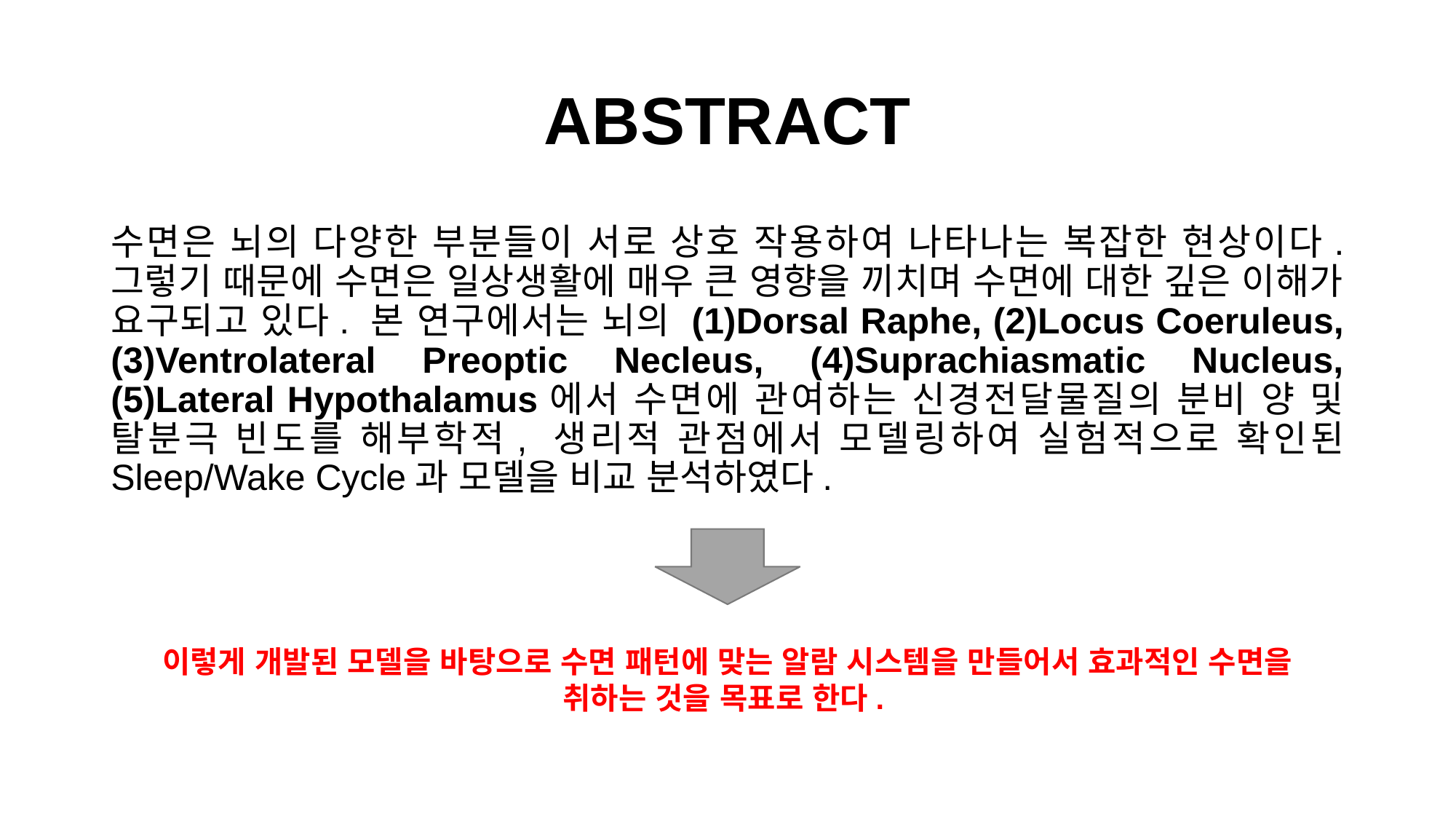

# ABSTRACT
수면은 뇌의 다양한 부분들이 서로 상호 작용하여 나타나는 복잡한 현상이다. 그렇기 때문에 수면은 일상생활에 매우 큰 영향을 끼치며 수면에 대한 깊은 이해가 요구되고 있다. 본 연구에서는 뇌의 (1)Dorsal Raphe, (2)Locus Coeruleus, (3)Ventrolateral Preoptic Necleus, (4)Suprachiasmatic Nucleus, (5)Lateral Hypothalamus에서 수면에 관여하는 신경전달물질의 분비 양 및 탈분극 빈도를 해부학적, 생리적 관점에서 모델링하여 실험적으로 확인된 Sleep/Wake Cycle과 모델을 비교 분석하였다.

이렇게 개발된 모델을 바탕으로 수면 패턴에 맞는 알람 시스템을 만들어서 효과적인 수면을 취하는 것을 목표로 한다.